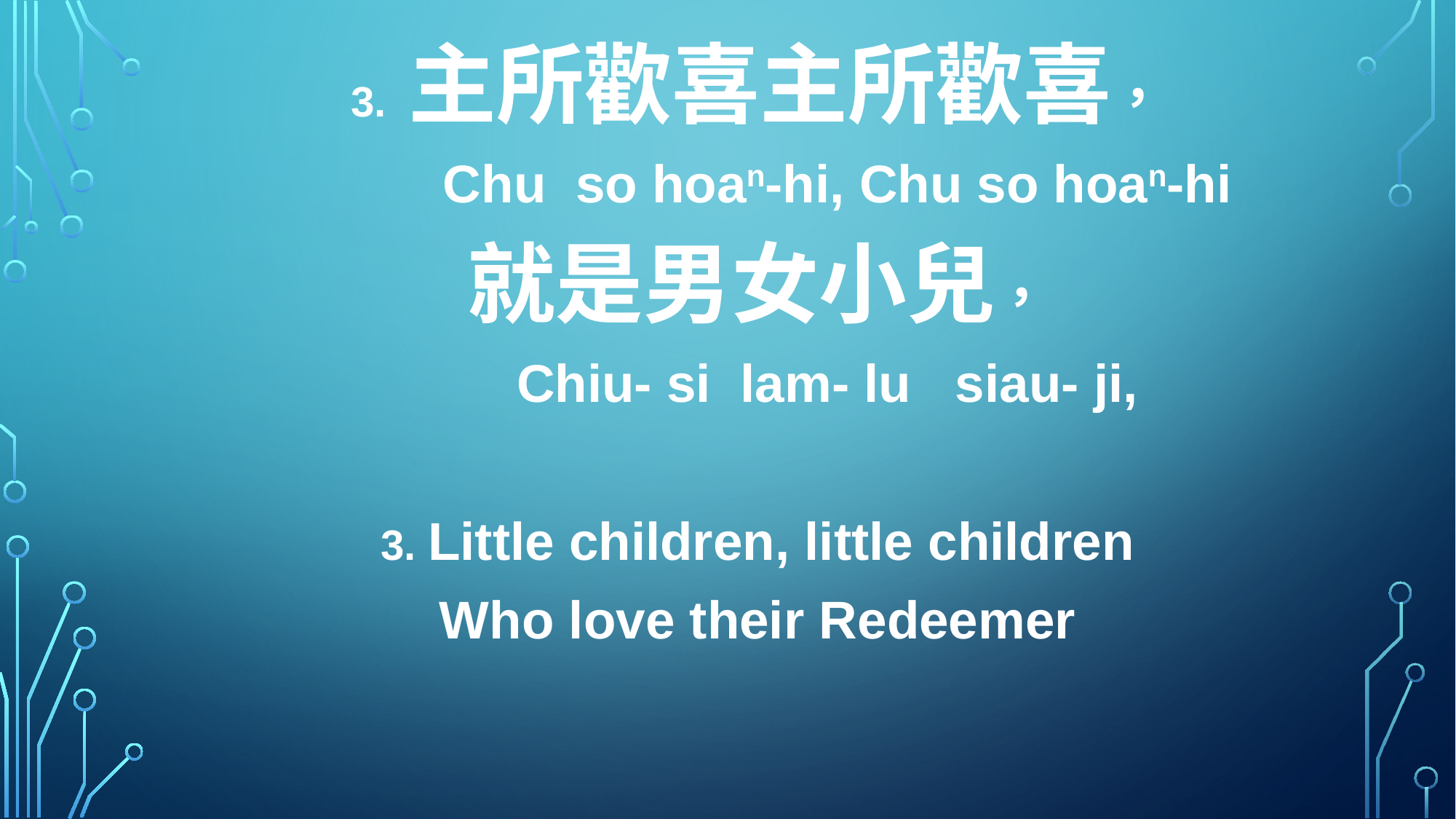

3. 主所歡喜主所歡喜，
              Chu  so hoan-hi, Chu so hoan-hi
就是男女小兒，
                   Chiu- si  lam- lu   siau- ji,

3. Little children, little children
Who love their Redeemer